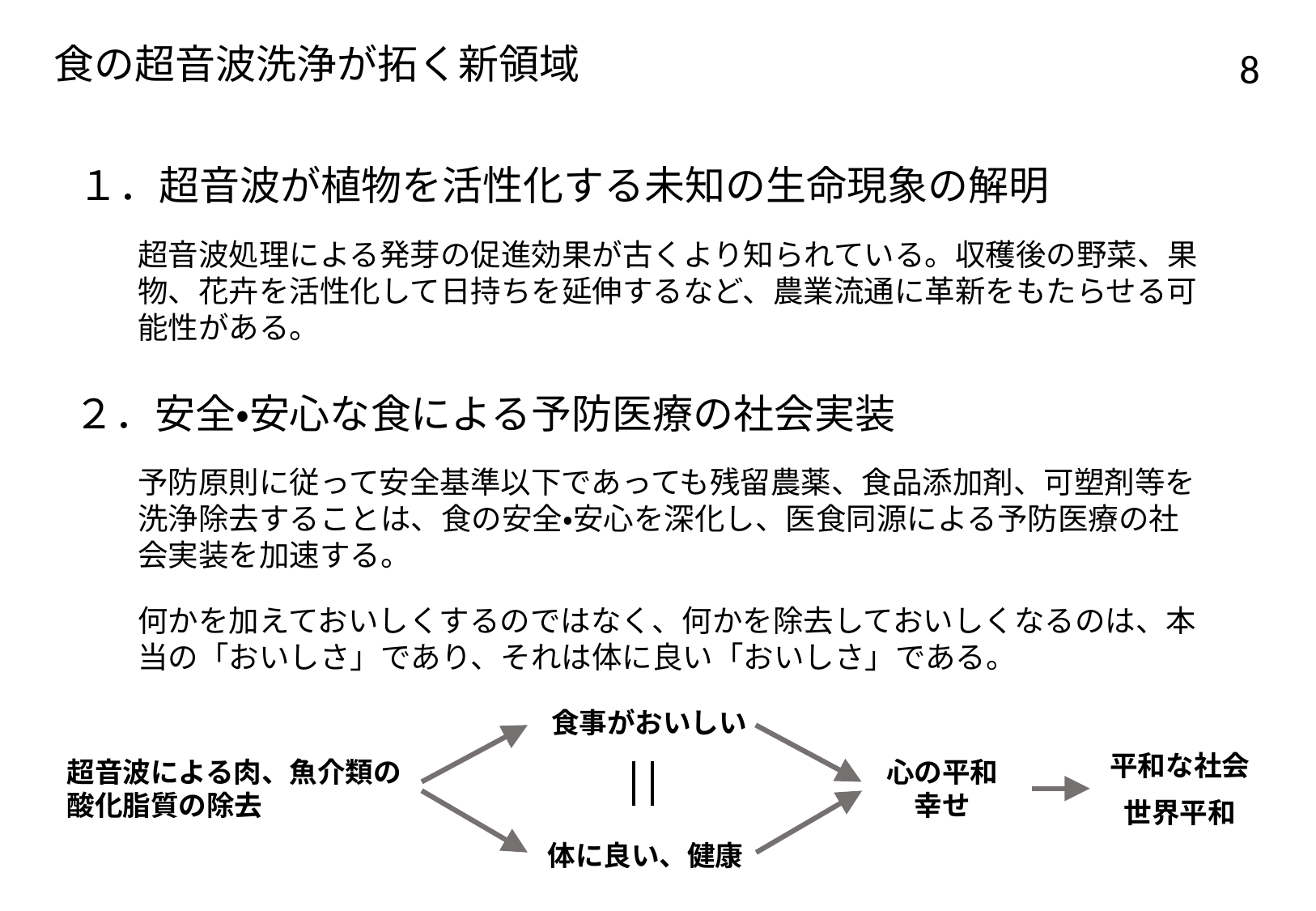

食の超音波洗浄が拓く新領域
8
１．超音波が植物を活性化する未知の生命現象の解明
超音波処理による発芽の促進効果が古くより知られている。収穫後の野菜、果物、花卉を活性化して日持ちを延伸するなど、農業流通に革新をもたらせる可能性がある。
２．安全・安心な食による予防医療の社会実装
予防原則に従って安全基準以下であっても残留農薬、食品添加剤、可塑剤等を洗浄除去することは、食の安全・安心を深化し、医食同源による予防医療の社会実装を加速する。
何かを加えておいしくするのではなく、何かを除去しておいしくなるのは、本当の「おいしさ」であり、それは体に良い「おいしさ」である。
食事がおいしい
体に良い、健康
平和な社会
世界平和
超音波による肉、魚介類の
酸化脂質の除去
心の平和
幸せ